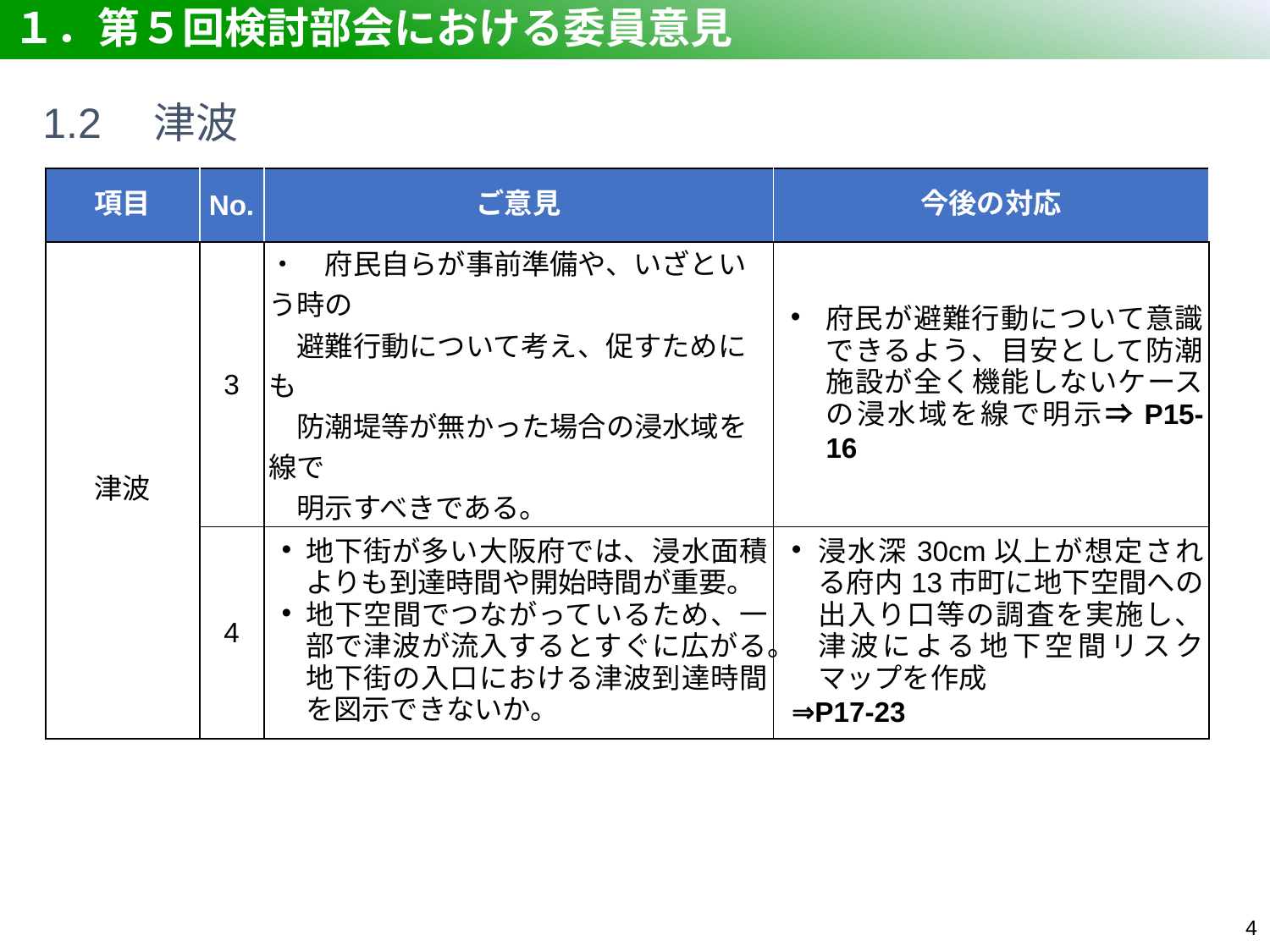

# １．第５回検討部会における委員意見
1.2　津波
| 項目 | No. | ご意見 | 今後の対応 |
| --- | --- | --- | --- |
| 津波 | 3 | ・　府民自らが事前準備や、いざという時の 　避難行動について考え、促すためにも 　防潮堤等が無かった場合の浸水域を線で 　明示すべきである。 | 府民が避難行動について意識できるよう、目安として防潮施設が全く機能しないケースの浸水域を線で明示⇒P15-16 |
|  | 4 | 地下街が多い大阪府では、浸水面積よりも到達時間や開始時間が重要。 地下空間でつながっているため、一部で津波が流入するとすぐに広がる。地下街の入口における津波到達時間を図示できないか。 | 浸水深30cm以上が想定される府内13市町に地下空間への出入り口等の調査を実施し、津波による地下空間リスクマップを作成 ⇒P17-23 |
4